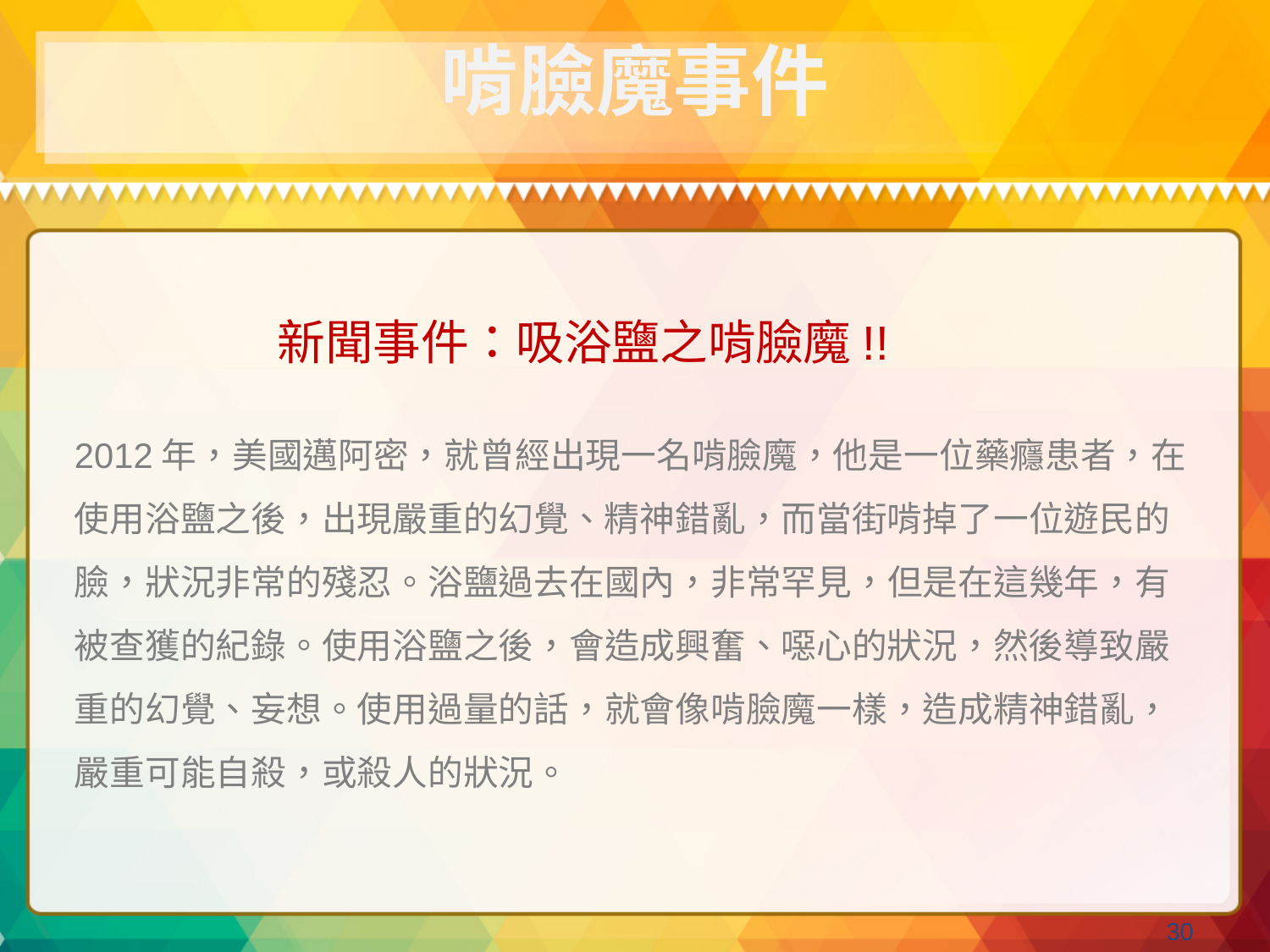

啃臉魔事件
新聞事件：吸浴鹽之啃臉魔!!
2012年，美國邁阿密，就曾經出現一名啃臉魔，他是一位藥癮患者，在使用浴鹽之後，出現嚴重的幻覺、精神錯亂，而當街啃掉了一位遊民的臉，狀況非常的殘忍。浴鹽過去在國內，非常罕見，但是在這幾年，有被查獲的紀錄。使用浴鹽之後，會造成興奮、噁心的狀況，然後導致嚴重的幻覺、妄想。使用過量的話，就會像啃臉魔一樣，造成精神錯亂，嚴重可能自殺，或殺人的狀況。
30